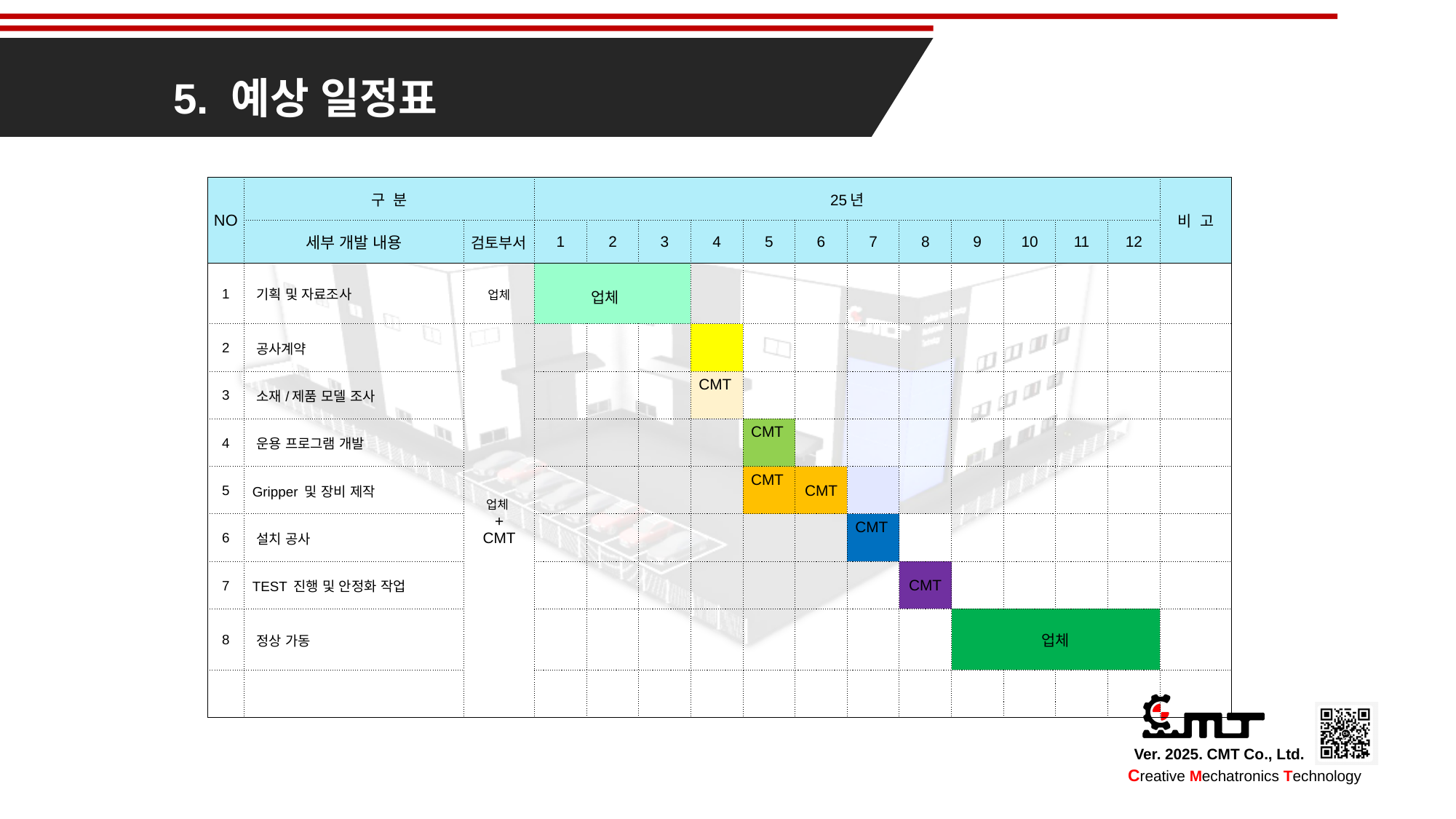

5. 예상 일정표
| NO | 구 분 |  | 25년 |  |  |  |  |  |  |  |  |  |  |  | 비 고 |
| --- | --- | --- | --- | --- | --- | --- | --- | --- | --- | --- | --- | --- | --- | --- | --- |
|  | 세부 개발 내용 | 검토부서 | 1 | 2 | 3 | 4 | 5 | 6 | 7 | 8 | 9 | 10 | 11 | 12 |  |
| 1 | 기획 및 자료조사 | 업체 | 업체 |  |  |  |  |  |  |  |  |  |  |  |  |
| 2 | 공사계약 | 업체 + CMT |  |  |  |  |  |  |  |  |  |  |  |  |  |
| 3 | 소재/제품 모델 조사 |  |  |  |  | CMT |  |  |  |  |  |  |  |  |  |
| 4 | 운용 프로그램 개발 |  |  |  |  |  | CMT |  |  |  |  |  |  |  |  |
| 5 | Gripper 및 장비 제작 |  |  |  |  |  | CMT | CMT |  |  |  |  |  |  |  |
| 6 | 설치 공사 |  |  |  |  |  |  |  | CMT |  |  |  |  |  |  |
| 7 | TEST 진행 및 안정화 작업 |  |  |  |  |  |  |  |  | CMT |  |  |  |  |  |
| 8 | 정상 가동 |  |  |  |  |  |  |  |  |  | 업체 |  |  |  |  |
|  |  |  |  |  |  |  |  |  |  |  |  |  |  |  |  |